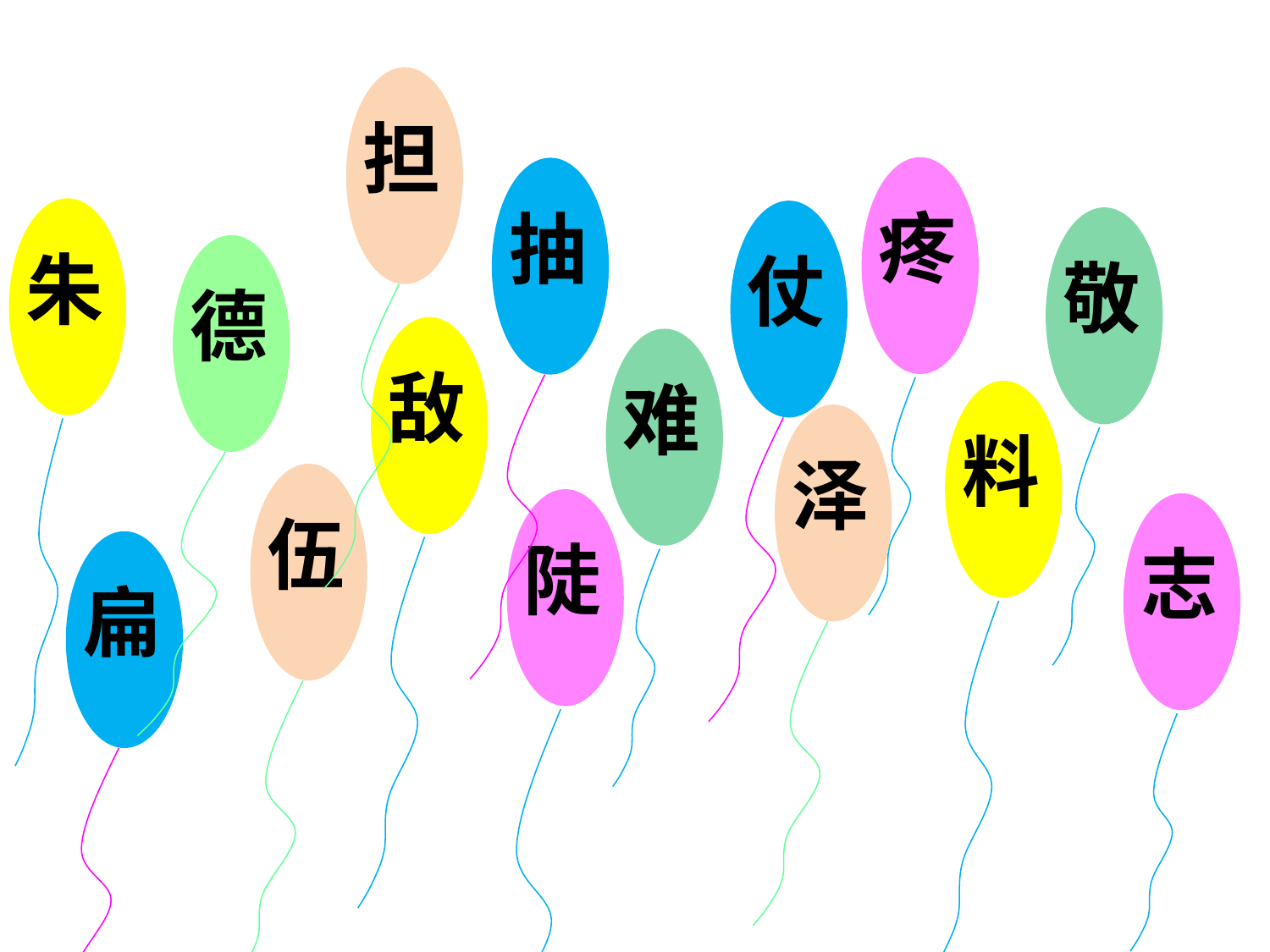

担

疼

抽

朱

仗

敬

德

敌

难

料

泽

伍

陡

志

扁